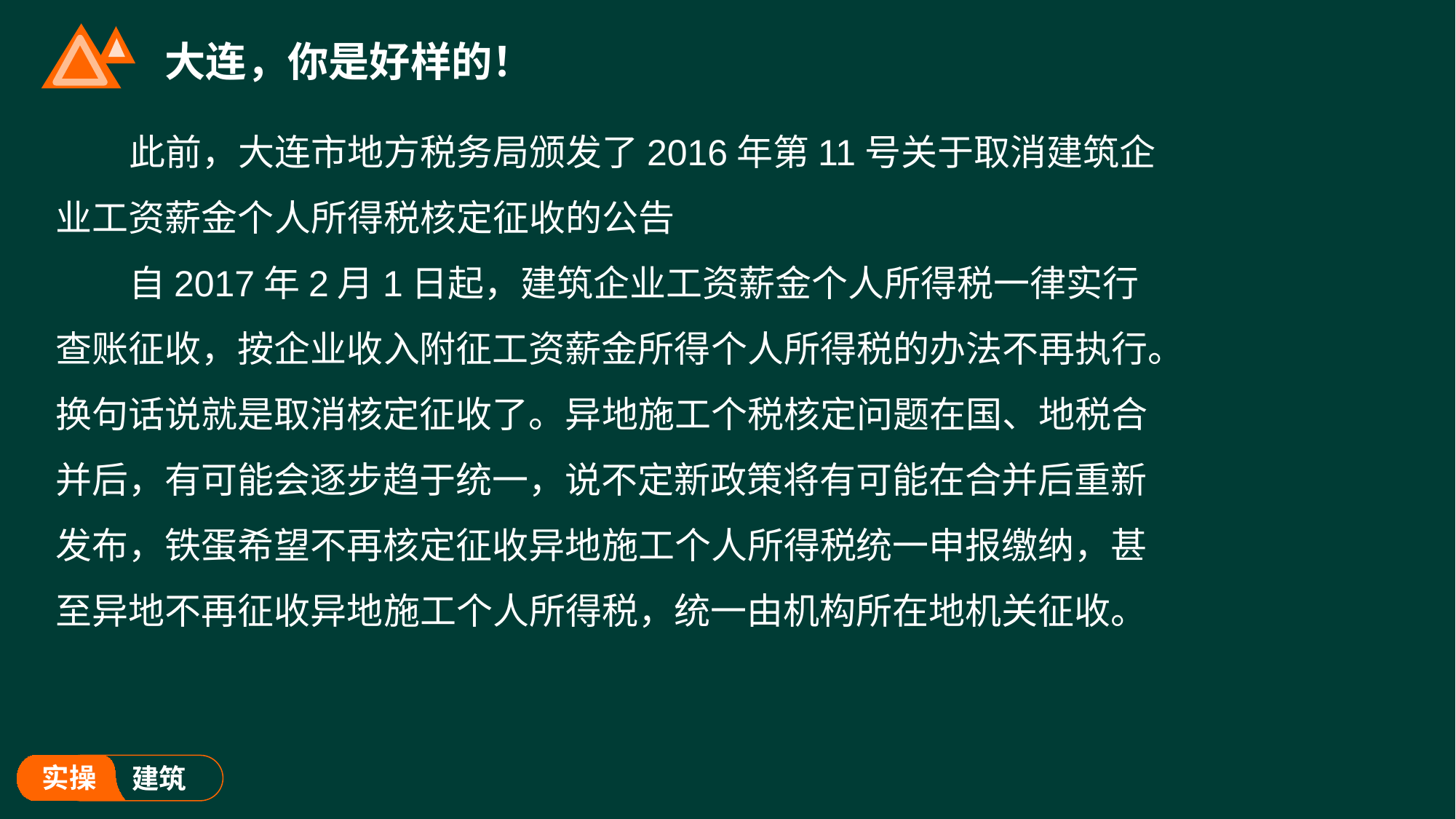

# 大连，你是好样的！
此前，大连市地方税务局颁发了2016年第11号关于取消建筑企业工资薪金个人所得税核定征收的公告
自2017年2月1日起，建筑企业工资薪金个人所得税一律实行查账征收，按企业收入附征工资薪金所得个人所得税的办法不再执行。换句话说就是取消核定征收了。异地施工个税核定问题在国、地税合并后，有可能会逐步趋于统一，说不定新政策将有可能在合并后重新发布，铁蛋希望不再核定征收异地施工个人所得税统一申报缴纳，甚至异地不再征收异地施工个人所得税，统一由机构所在地机关征收。